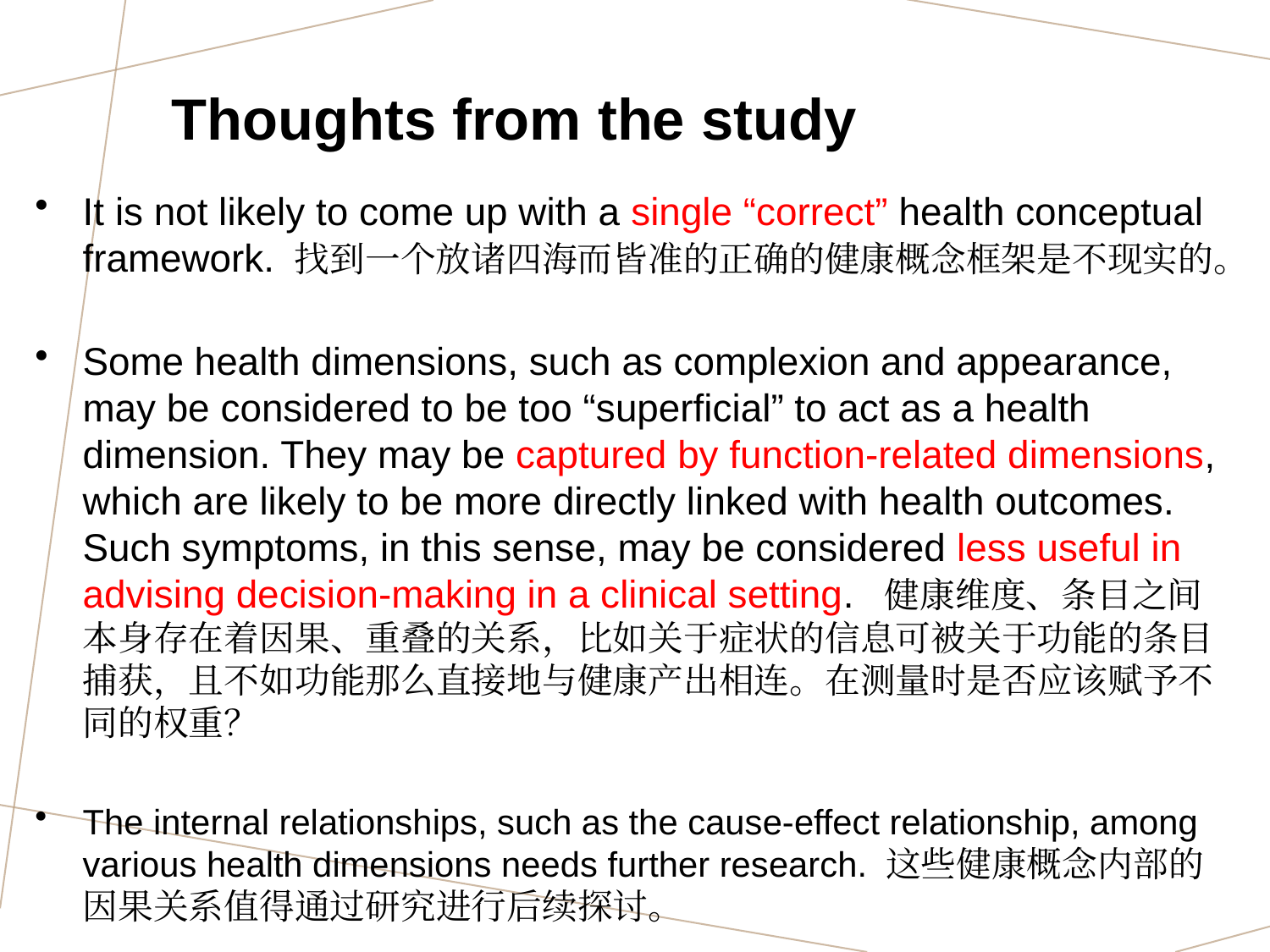

# Thoughts from the study
It is not likely to come up with a single “correct” health conceptual framework. 找到一个放诸四海而皆准的正确的健康概念框架是不现实的。

Some health dimensions, such as complexion and appearance, may be considered to be too “superficial” to act as a health dimension. They may be captured by function-related dimensions, which are likely to be more directly linked with health outcomes. Such symptoms, in this sense, may be considered less useful in advising decision-making in a clinical setting.  健康维度、条目之间本身存在着因果、重叠的关系，比如关于症状的信息可被关于功能的条目捕获，且不如功能那么直接地与健康产出相连。在测量时是否应该赋予不同的权重？

The internal relationships, such as the cause-effect relationship, among various health dimensions needs further research. 这些健康概念内部的因果关系值得通过研究进行后续探讨。